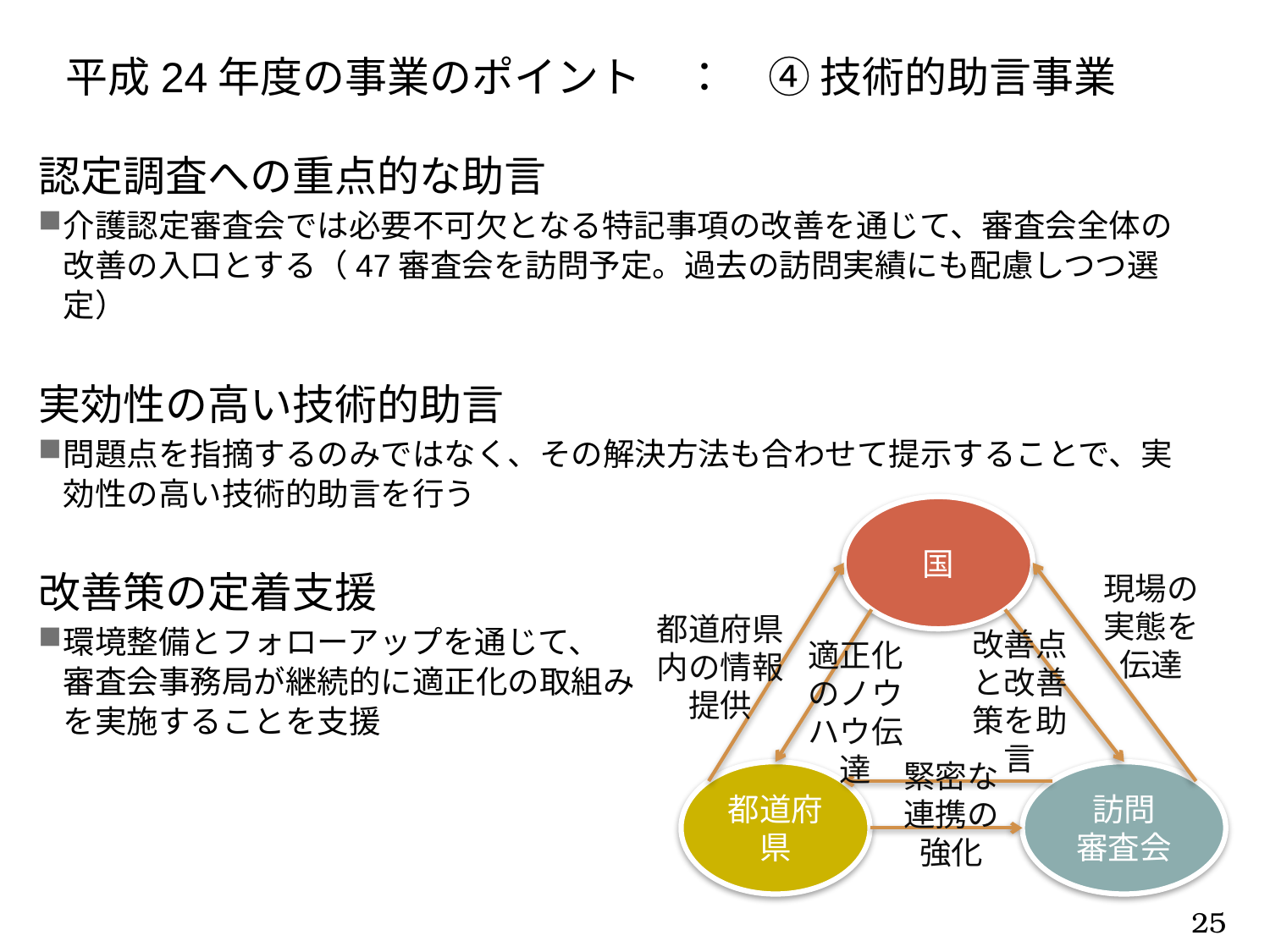

平成24年度の事業のポイント　：　④ 技術的助言事業
認定調査への重点的な助言
介護認定審査会では必要不可欠となる特記事項の改善を通じて、審査会全体の改善の入口とする（47審査会を訪問予定。過去の訪問実績にも配慮しつつ選定）

実効性の高い技術的助言
問題点を指摘するのみではなく、その解決方法も合わせて提示することで、実効性の高い技術的助言を行う

改善策の定着支援
環境整備とフォローアップを通じて、
審査会事務局が継続的に適正化の取組み
を実施することを支援
国
現場の実態を伝達
都道府県内の情報提供
改善点と改善策を助言
適正化のノウハウ伝達
緊密な連携の強化
都道府県
訪問
審査会